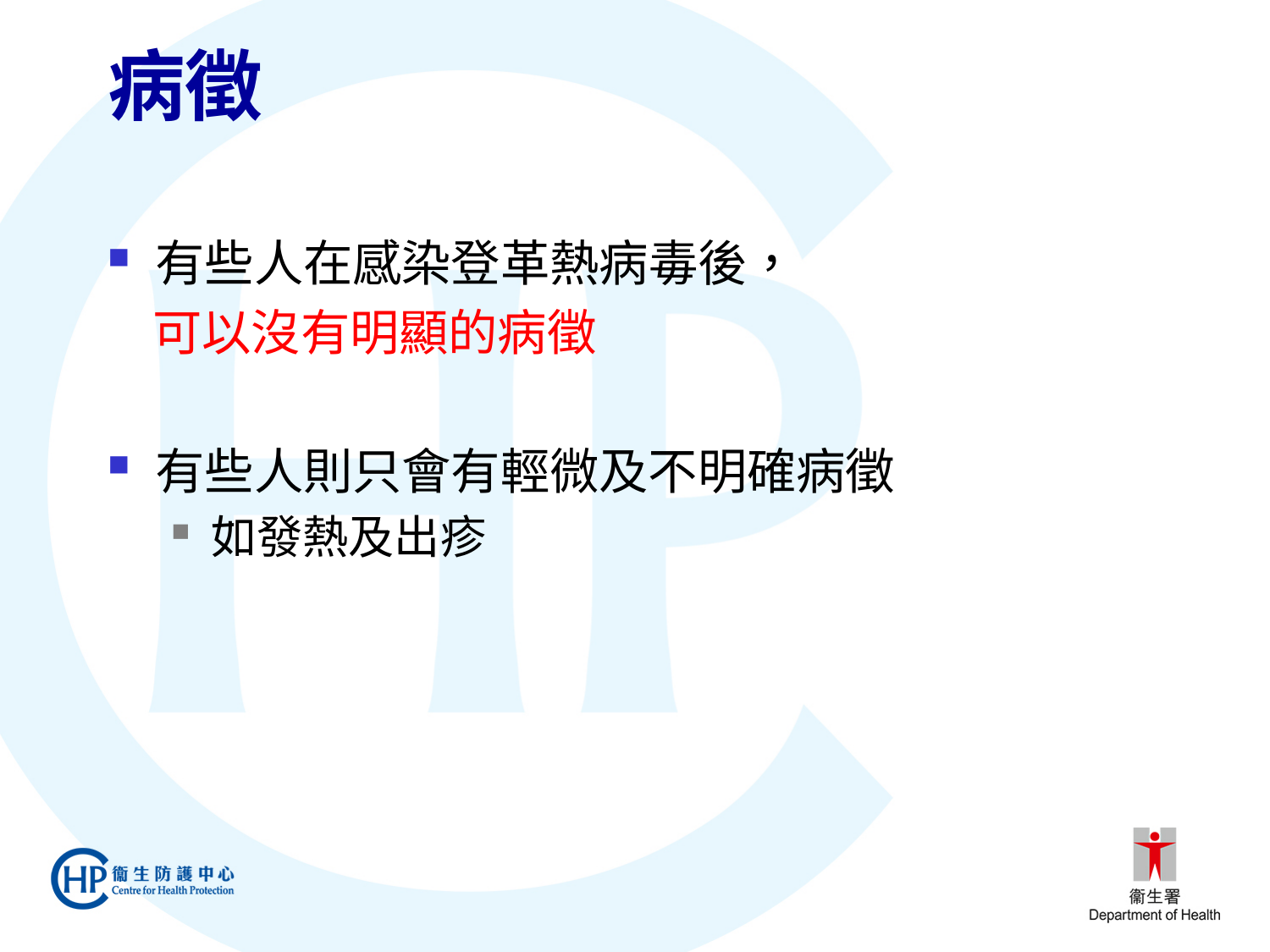

# 病徵
有些人在感染登革熱病毒後，
   可以沒有明顯的病徵

有些人則只會有輕微及不明確病徵
如發熱及出疹